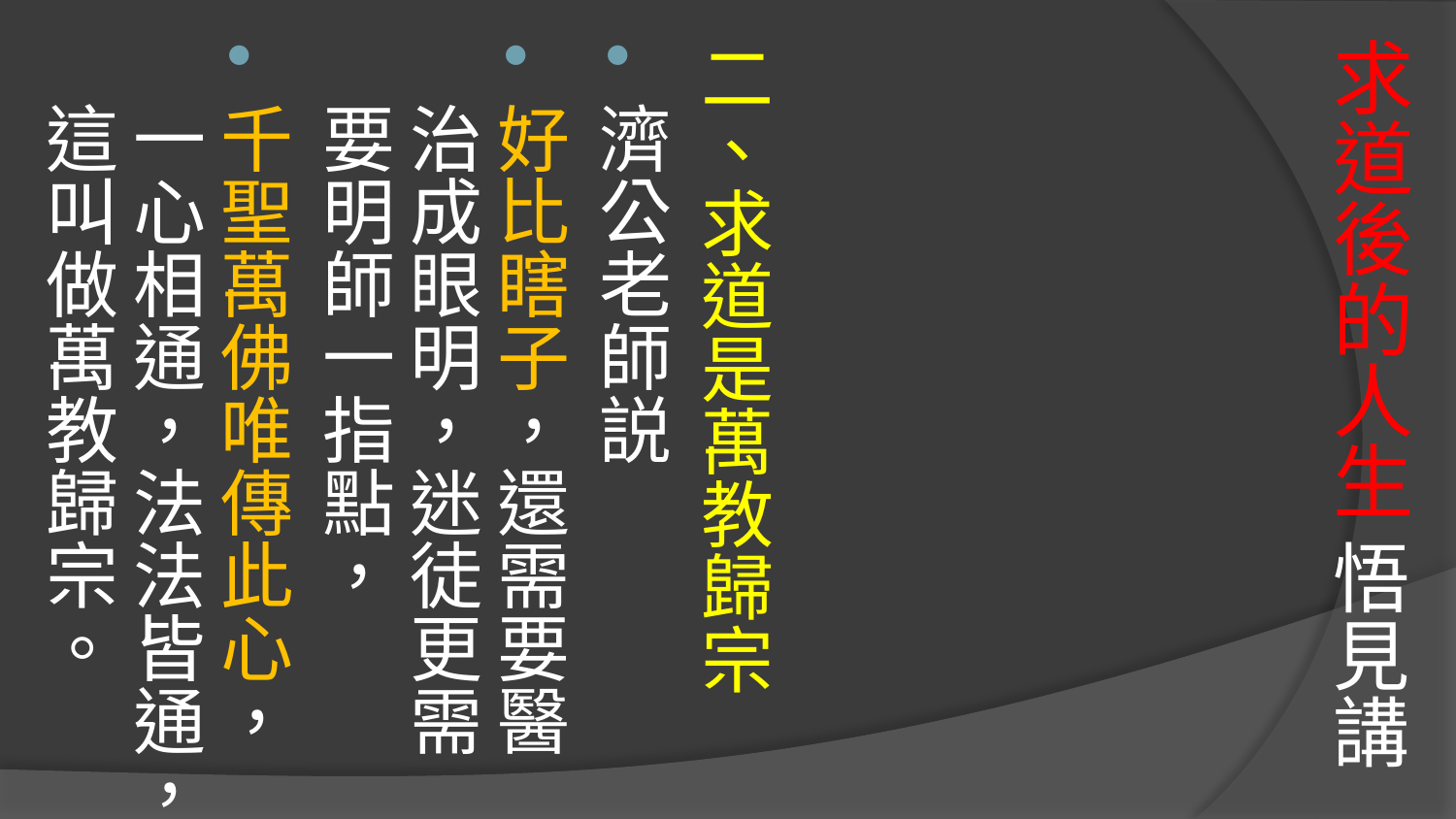

# 求道後的人生 悟見講
二、求道是萬教歸宗
濟公老師説
好比瞎子，還需要醫治成眼明，迷徒更需要明師一指點，
千聖萬佛唯傳此心，一心相通，法法皆通，這叫做萬教歸宗。